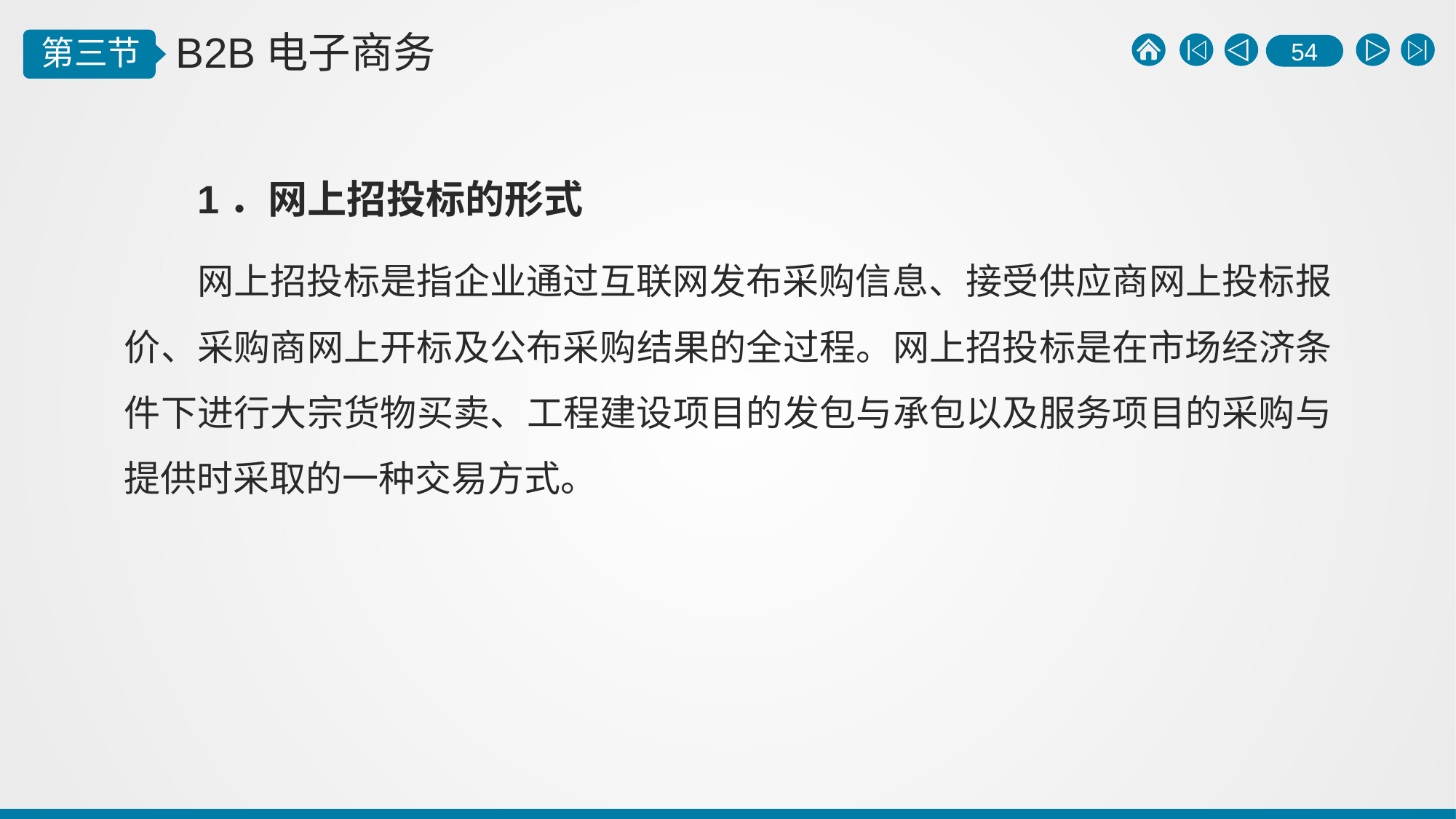

1．网上招投标的形式
网上招投标是指企业通过互联网发布采购信息、接受供应商网上投标报价、采购商网上开标及公布采购结果的全过程。网上招投标是在市场经济条件下进行大宗货物买卖、工程建设项目的发包与承包以及服务项目的采购与提供时采取的一种交易方式。